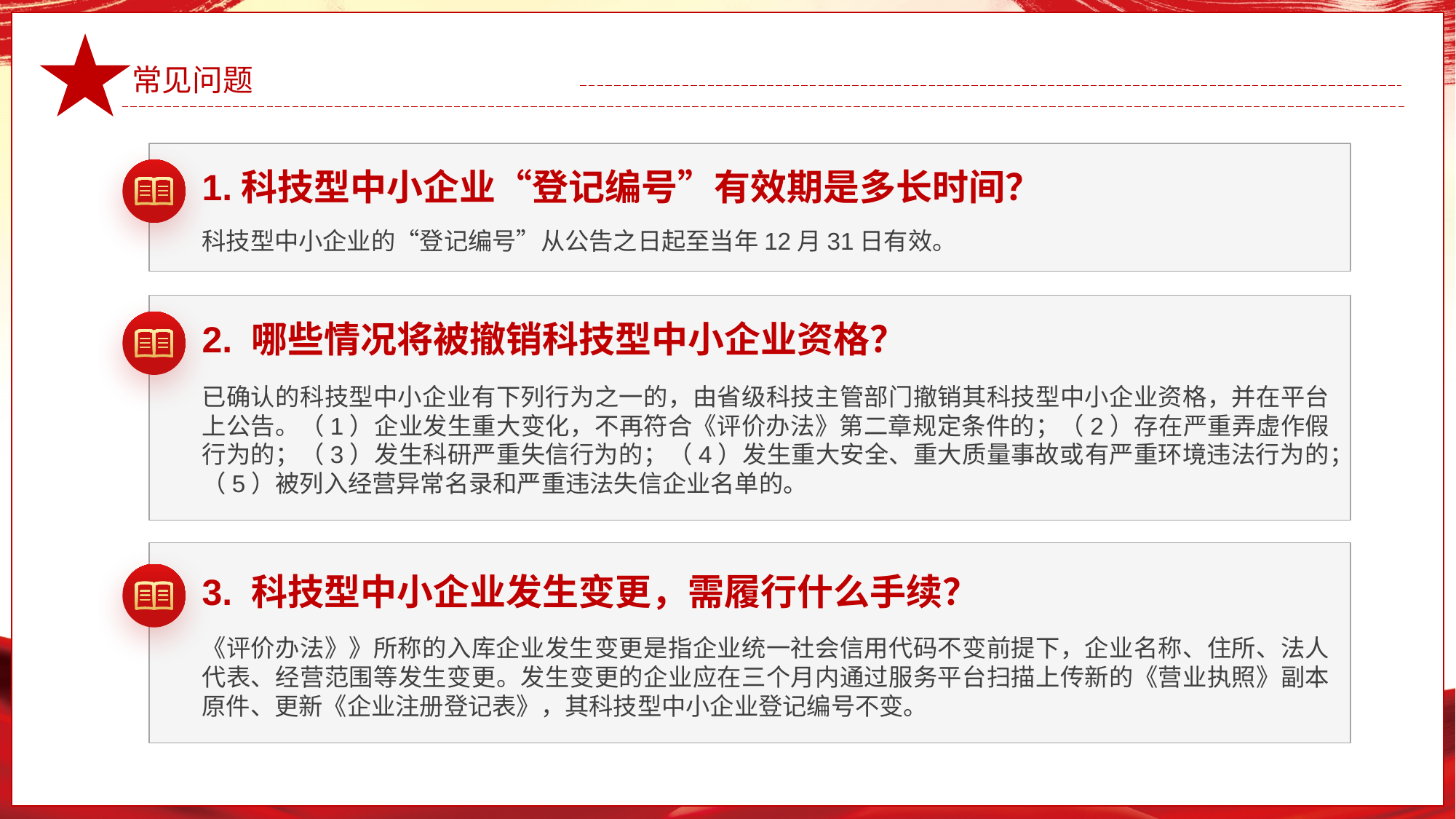

常见问题

1.科技型中小企业“登记编号”有效期是多长时间？

科技型中小企业的“登记编号”从公告之日起至当年12月31日有效。

2. 哪些情况将被撤销科技型中小企业资格？

已确认的科技型中小企业有下列行为之一的，由省级科技主管部门撤销其科技型中小企业资格，并在平台上公告。（1）企业发生重大变化，不再符合《评价办法》第二章规定条件的；（2）存在严重弄虚作假行为的；（3）发生科研严重失信行为的；（4）发生重大安全、重大质量事故或有严重环境违法行为的；（5）被列入经营异常名录和严重违法失信企业名单的。

3. 科技型中小企业发生变更，需履行什么手续？

《评价办法》》所称的入库企业发生变更是指企业统一社会信用代码不变前提下，企业名称、住所、法人代表、经营范围等发生变更。发生变更的企业应在三个月内通过服务平台扫描上传新的《营业执照》副本原件、更新《企业注册登记表》，其科技型中小企业登记编号不变。